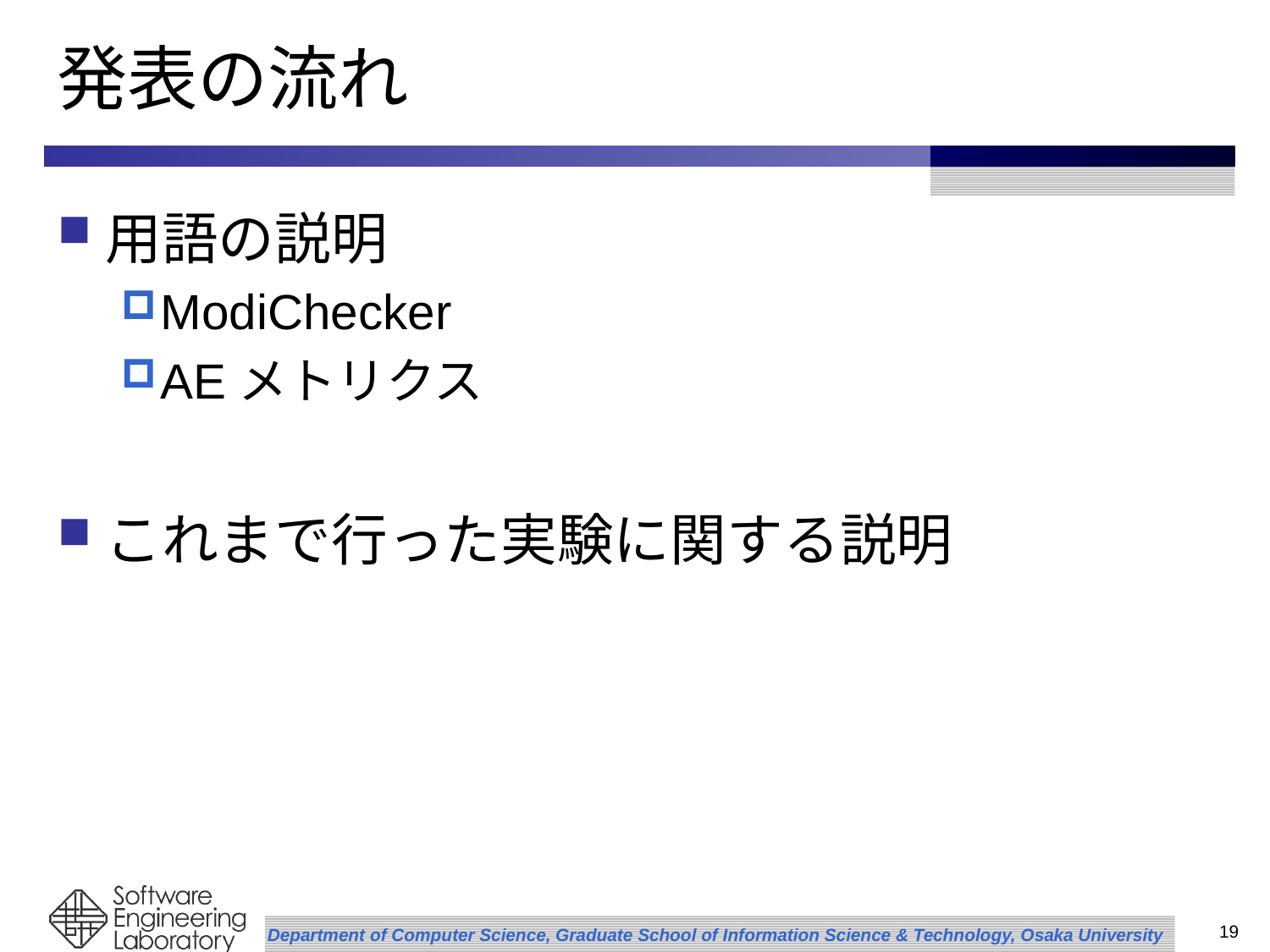

# 発表の流れ
用語の説明
ModiChecker
AEメトリクス

これまで行った実験に関する説明
19